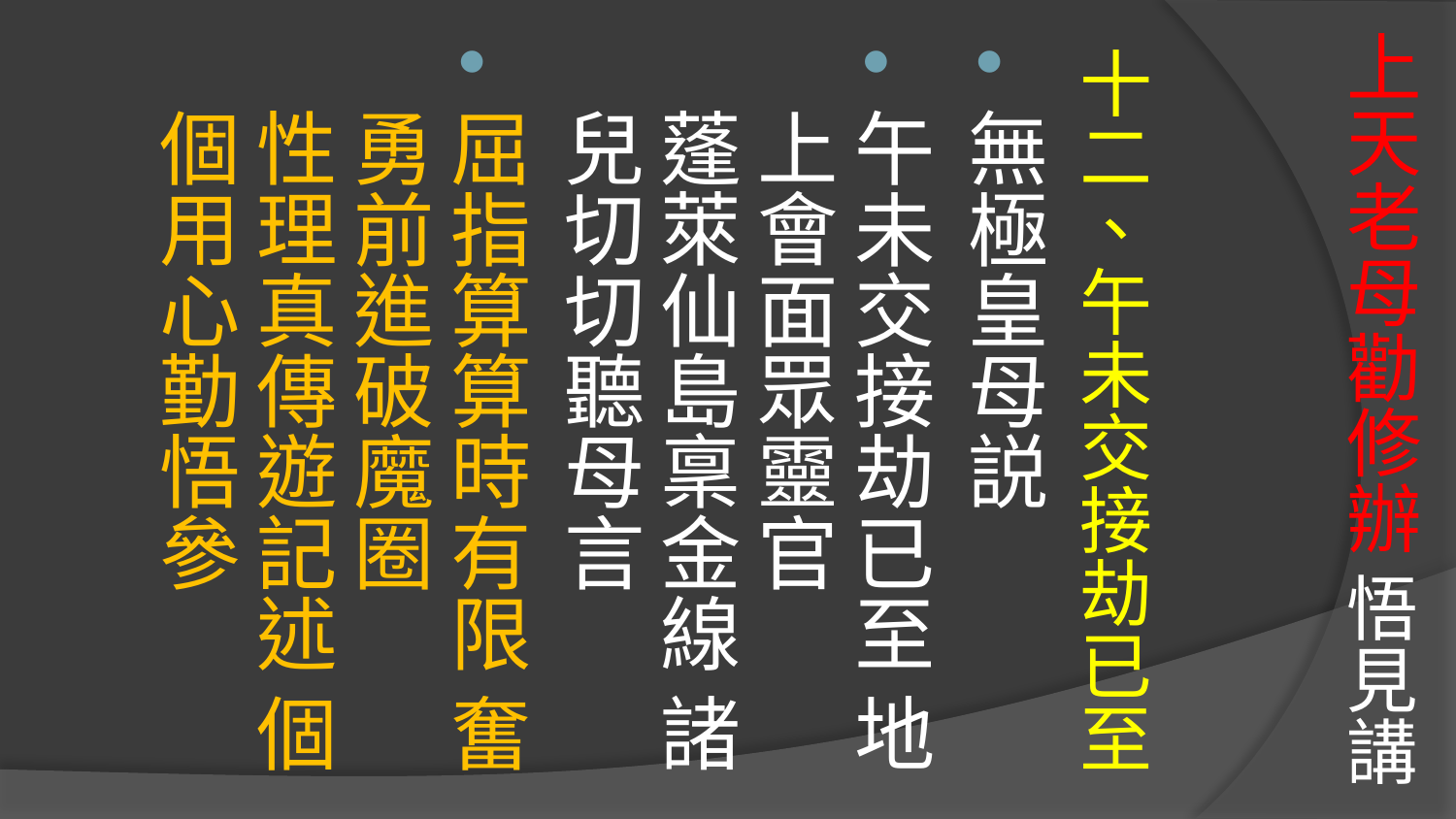

# 上天老母勸修辦 悟見講
十二、午未交接劫已至
無極皇母説
午未交接劫已至 地上會面眾靈官
蓬萊仙島稟金線 諸兒切切聽母言
屈指算算時有限 奮勇前進破魔圈
性理真傳遊記述 個個用心勤悟參